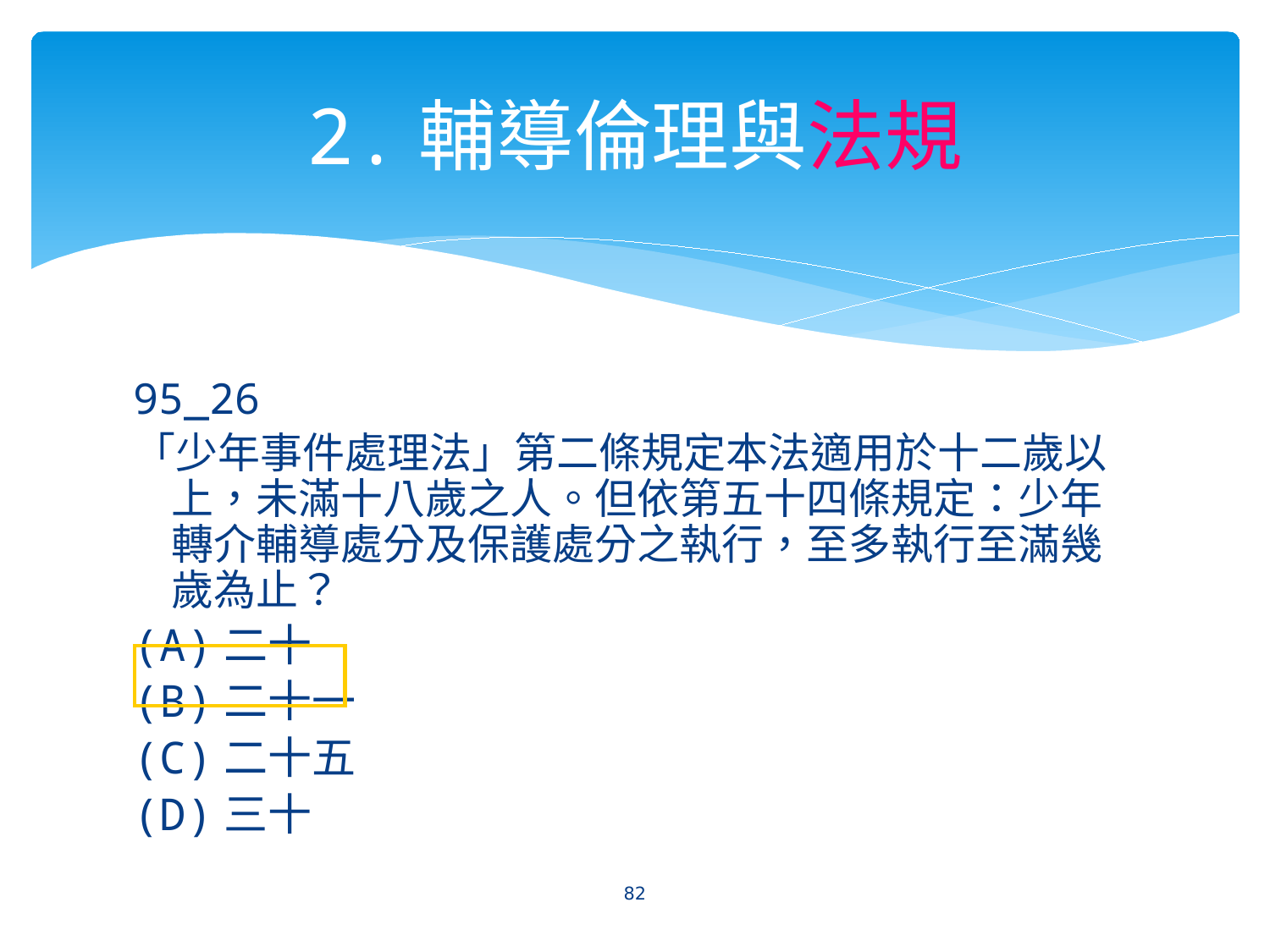

# 2.輔導倫理與法規
95_26
「少年事件處理法」第二條規定本法適用於十二歲以上，未滿十八歲之人。但依第五十四條規定：少年轉介輔導處分及保護處分之執行，至多執行至滿幾歲為止？
(A)二十
(B)二十一
(C)二十五
(D)三十

82